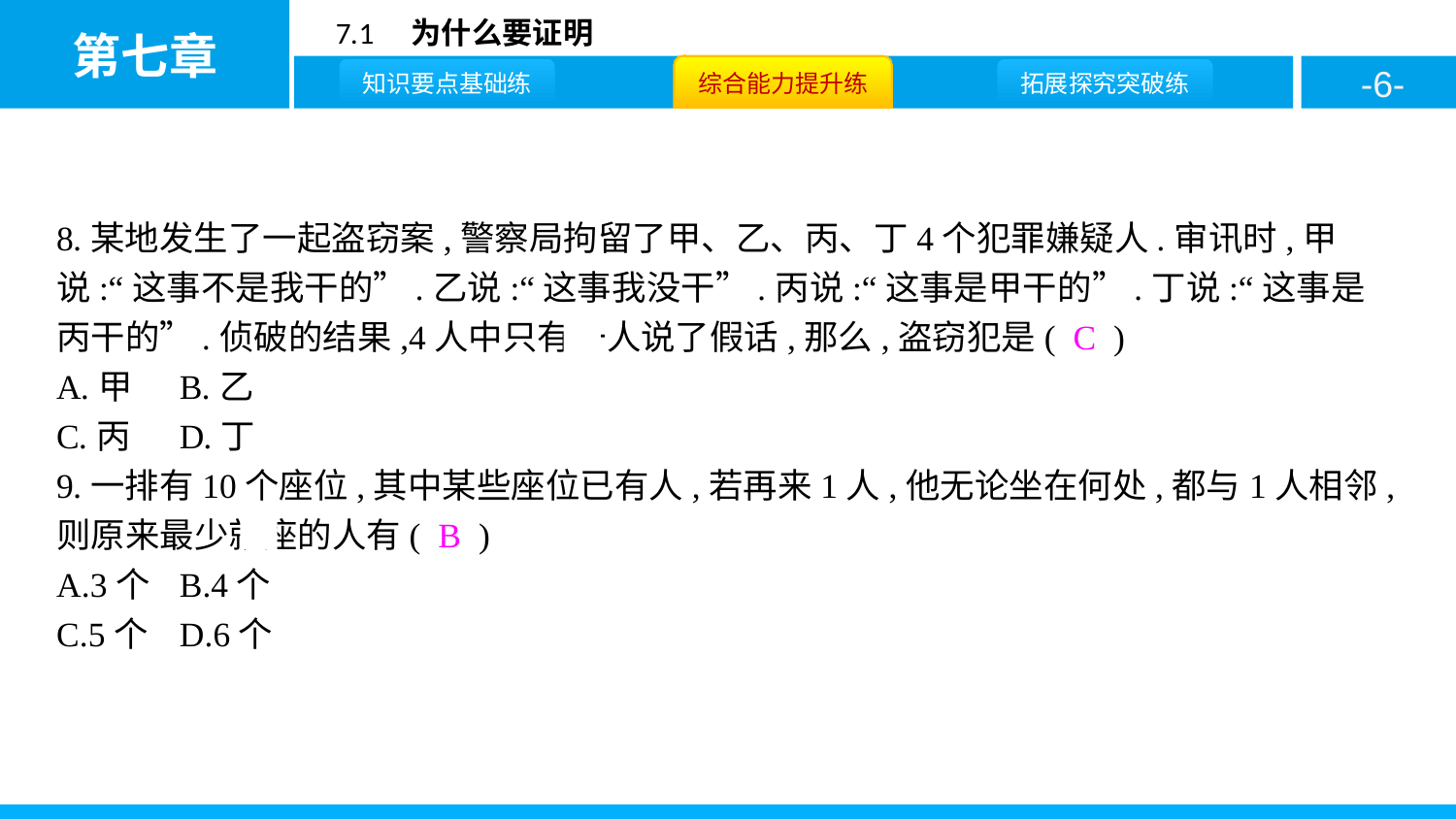

8.某地发生了一起盗窃案,警察局拘留了甲、乙、丙、丁4个犯罪嫌疑人.审讯时,甲说:“这事不是我干的”.乙说:“这事我没干”.丙说:“这事是甲干的”.丁说:“这事是丙干的”.侦破的结果,4人中只有一人说了假话,那么,盗窃犯是(  C  )
A.甲	B.乙
C.丙	D.丁
9.一排有10个座位,其中某些座位已有人,若再来1人,他无论坐在何处,都与1人相邻,则原来最少就座的人有(  B  )
A.3个	B.4个
C.5个	D.6个